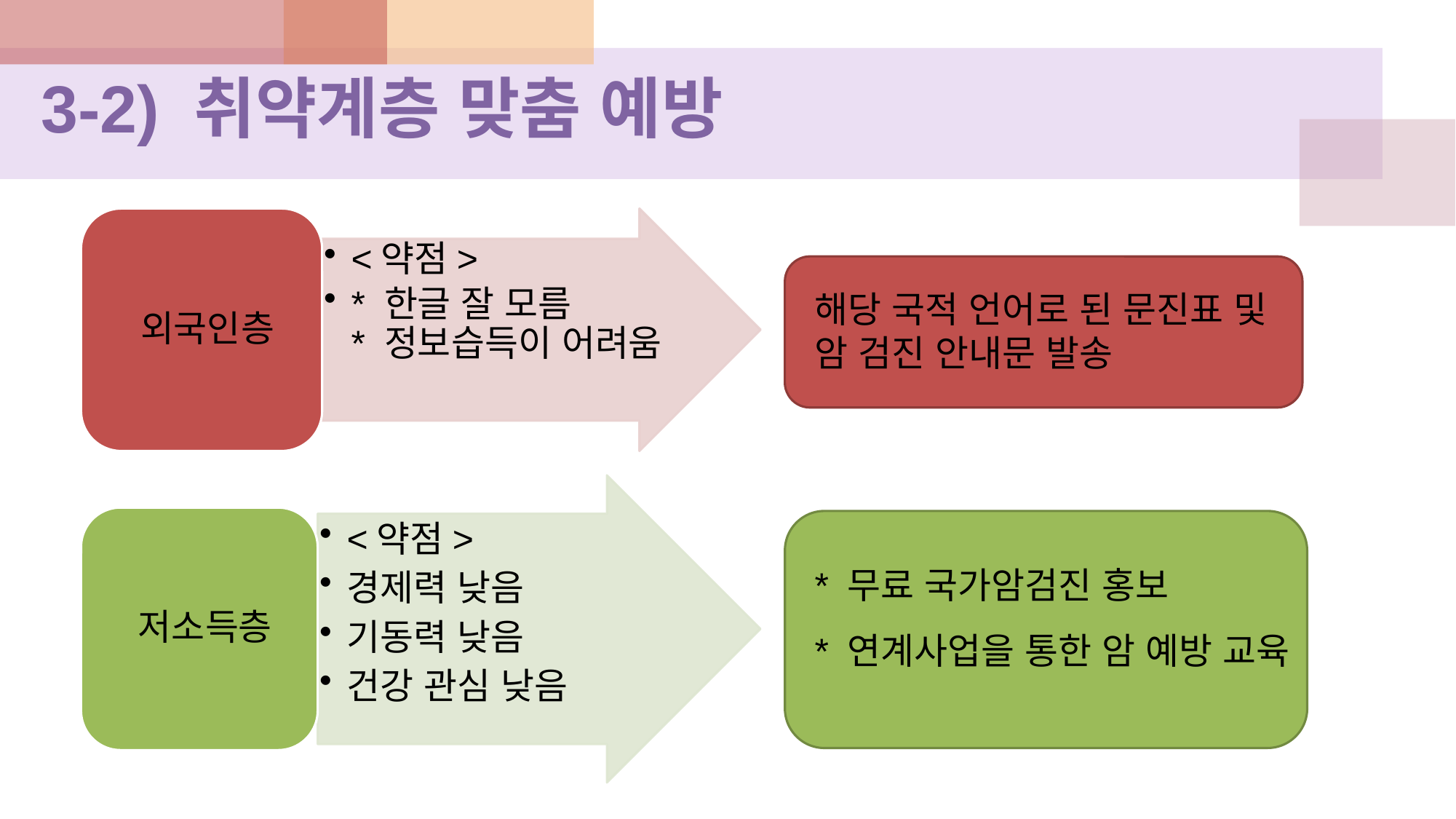

3-2) 취약계층 맞춤 예방
<약점>
* 한글 잘 모름
* 정보습득이 어려움
외국인층
<약점>
경제력 낮음
기동력 낮음
건강 관심 낮음
저소득층

해당 국적 언어로 된 문진표 및 암 검진 안내문 발송

* 무료 국가암검진 홍보
* 연계사업을 통한 암 예방 교육